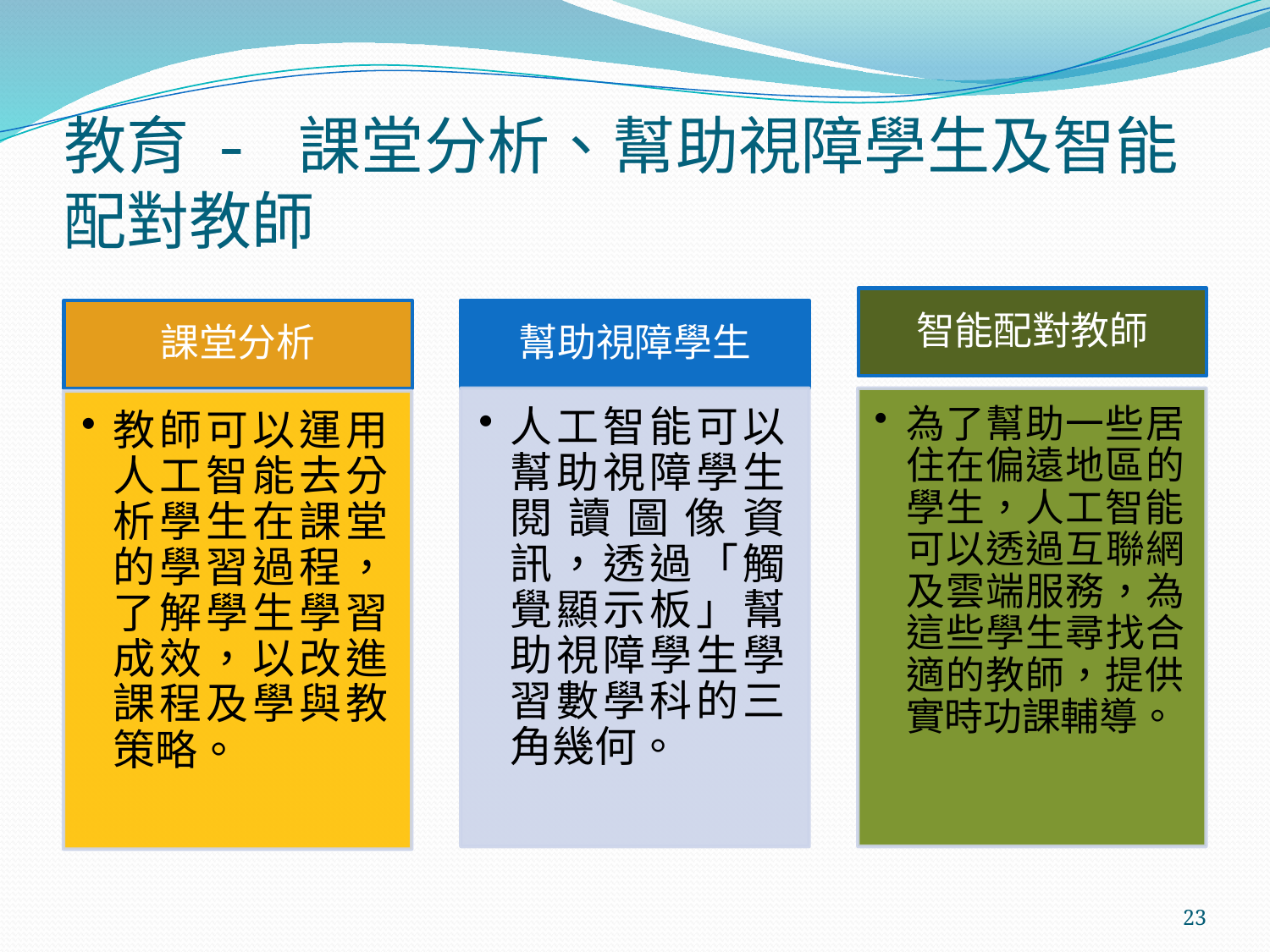

# 教育 - 課堂分析、幫助視障學生及智能配對教師
課堂分析
教師可以運用人工智能去分析學生在課堂的學習過程，了解學生學習成效，以改進課程及學與教策略。
幫助視障學生
人工智能可以幫助視障學生閱讀圖像資訊，透過「觸覺顯示板」幫助視障學生學習數學科的三角幾何。
智能配對教師
為了幫助一些居住在偏遠地區的學生，人工智能可以透過互聯網及雲端服務，為這些學生尋找合適的教師，提供實時功課輔導。
23